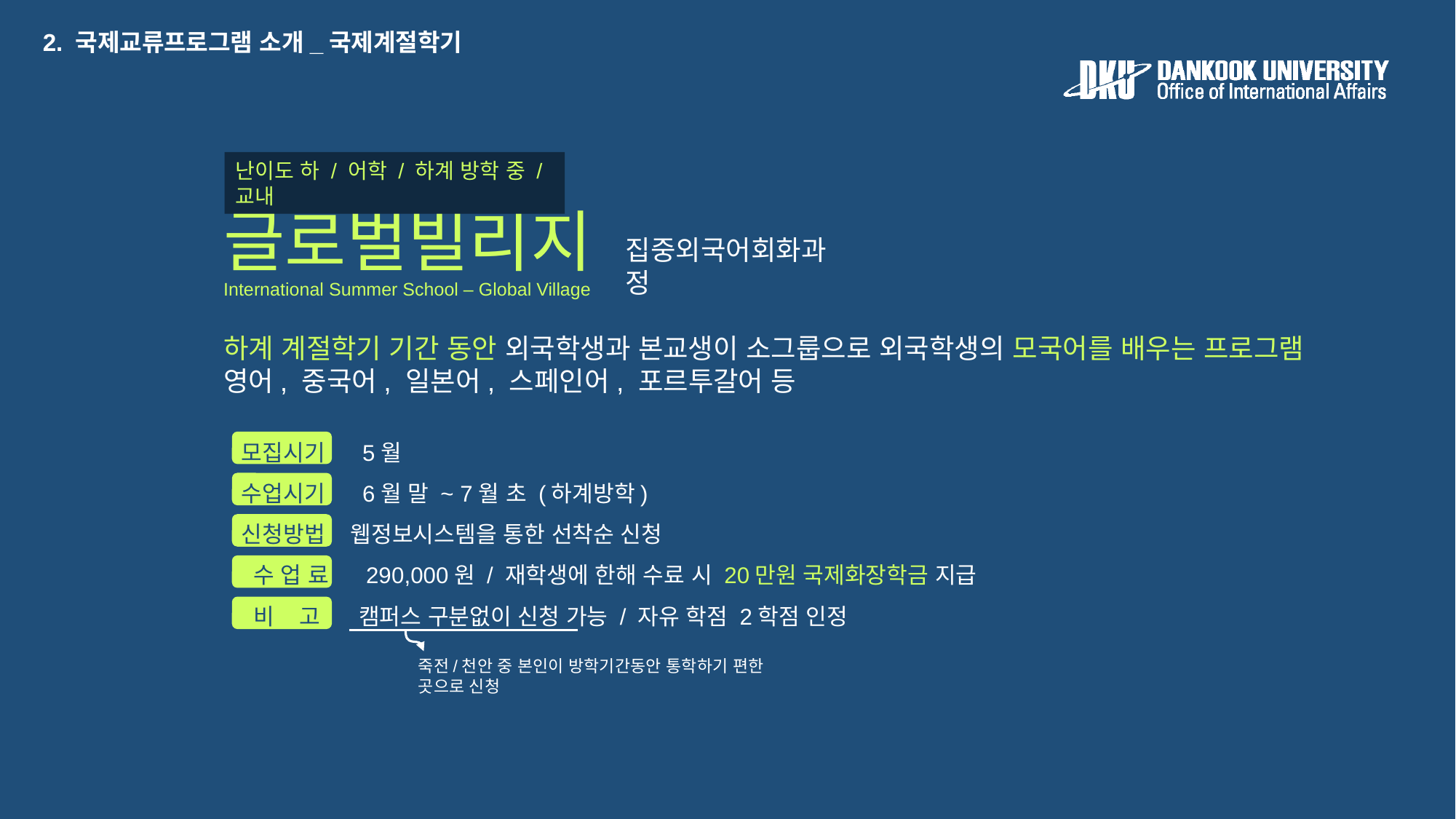

2. 국제교류프로그램 소개_국제계절학기
난이도 하 / 어학 / 하계 방학 중 / 교내
# 글로벌빌리지
집중외국어회화과정
International Summer School – Global Village
12일동안 외국학생과 단국대생이 소그룹으로 외국학생의 언어를 배우는 프로그램
영어, 중국어, 일본어, 스페인어, 포르투갈어 등

모집시기     5월
수업시기     6월 말 ~ 7월 초 (하계방학)
신청방법    웹정보시스템을 통한 선착순 신청
 수 업 료     290,000원 / 재학생에 한해 수료 시 20만원 국제화장학금 지급
 비    고      캠퍼스 구분없이 신청 가능 / 자유 학점 2학점 인정
하계 계절학기 기간 동안 외국학생과 본교생이 소그룹으로 외국학생의 모국어를 배우는 프로그램
영어, 중국어, 일본어, 스페인어, 포르투갈어 등

죽전/천안 중 본인이 방학기간동안 통학하기 편한 곳으로 신청